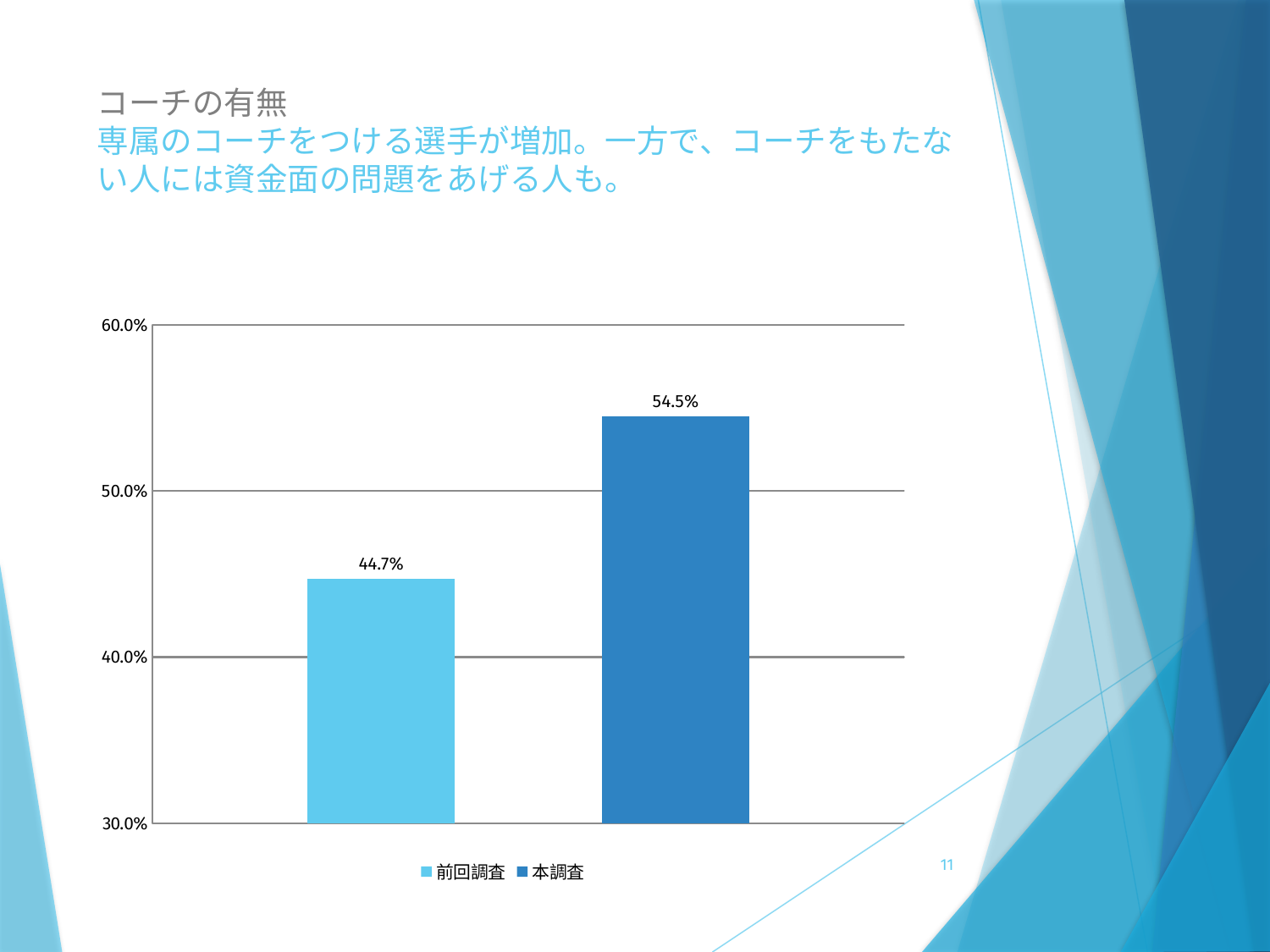

# コーチの有無 専属のコーチをつける選手が増加。一方で、コーチをもたない人には資金面の問題をあげる人も。

### Chart

| Category | 前回調査 | 本調査 |
|---|---|---|
| 専任コーチがいる | 0.447 | 0.545 |
11